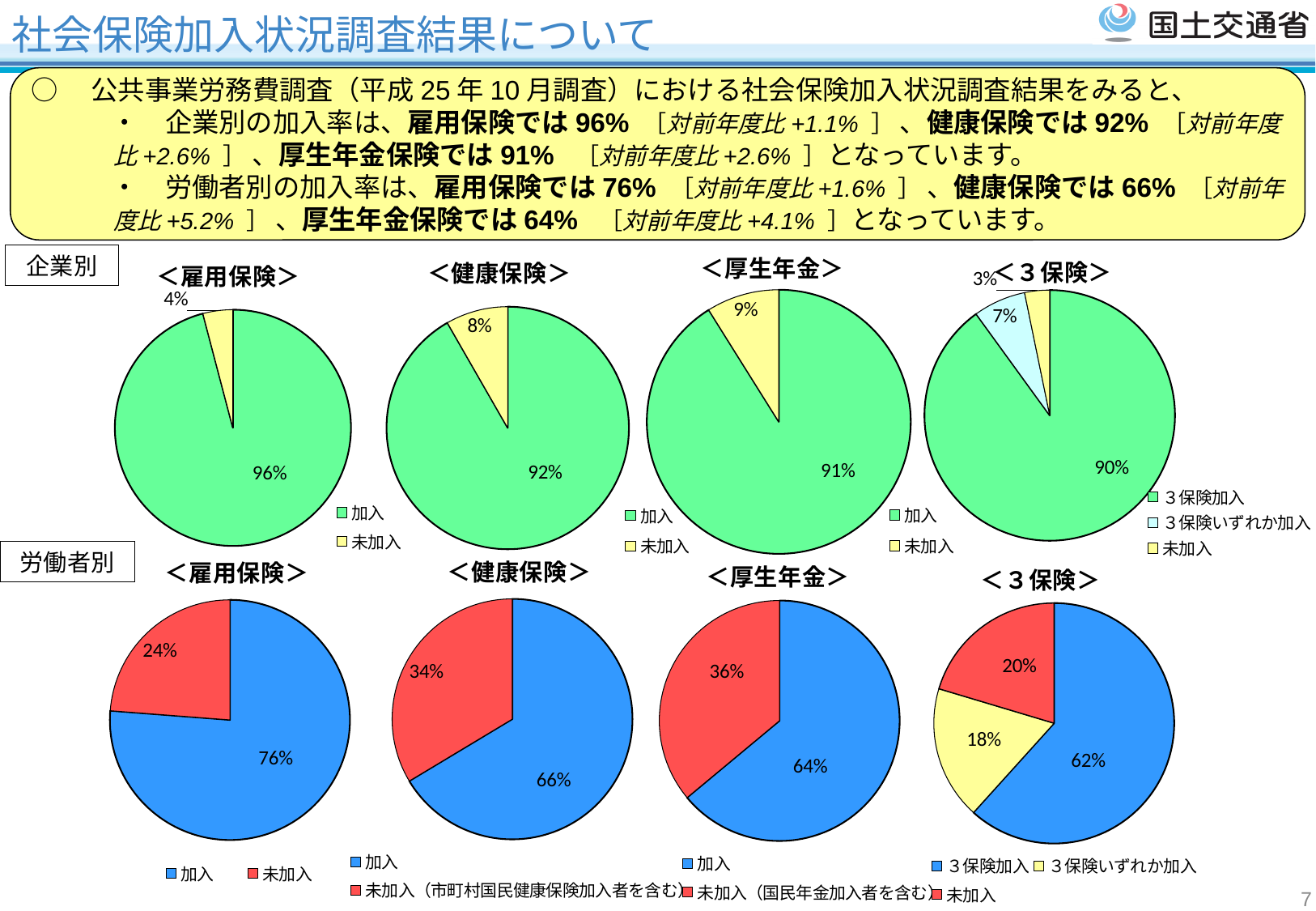

社会保険加入状況調査結果について
○　公共事業労務費調査（平成25年10月調査）における社会保険加入状況調査結果をみると、
　　　・　企業別の加入率は、雇用保険では96% ［対前年度比+1.1% ］ 、健康保険では92% ［対前年度比+2.6% ］ 、厚生年金保険では91%  ［対前年度比+2.6% ］となっています。
　　　・　労働者別の加入率は、雇用保険では76% ［対前年度比+1.6% ］ 、健康保険では66% ［対前年度比+5.2% ］ 、厚生年金保険では64%  ［対前年度比+4.1% ］となっています。

### Chart: ＜厚生年金＞

| Category |  |
|---|---|
| 加入 | 0.9109295364452745 |
| 未加入 | 0.08907046355472867 |

### Chart: ＜健康保険＞

| Category |  |
|---|---|
| 加入 | 0.917077906318259 |
| 未加入 | 0.08292209368174096 |

### Chart: ＜雇用保険＞

| Category |  |
|---|---|
| 加入 | 0.9590648005824791 |
| 未加入 | 0.04093519941752286 |

### Chart: ＜３保険＞

| Category |  |
|---|---|
| ３保険加入 | 0.9000889895639506 |
| ３保険いずれか加入 | 0.0676725184046598 |
| 未加入 | 0.032238492031389045 |
企業別

### Chart: ＜健康保険＞

| Category |  |
|---|---|
| 加入 | 0.6638997351391234 |
| 未加入（市町村国民健康保険加入者を含む） | 0.3361002648608813 |

### Chart: ＜雇用保険＞

| Category |  |
|---|---|
| 加入 | 0.7621349061154647 |
| 未加入 | 0.23786509388453544 |

### Chart: ＜厚生年金＞

| Category |  |
|---|---|
| 加入 | 0.6395434562979548 |
| 未加入（国民年金加入者を含む） | 0.3604565437020464 |

### Chart: ＜３保険＞

| Category |  |
|---|---|
| ３保険加入 | 0.6168710009192782 |
| ３保険いずれか加入 | 0.17944097061045441 |
| 未加入 | 0.2036880284702692 |
労働者別
7